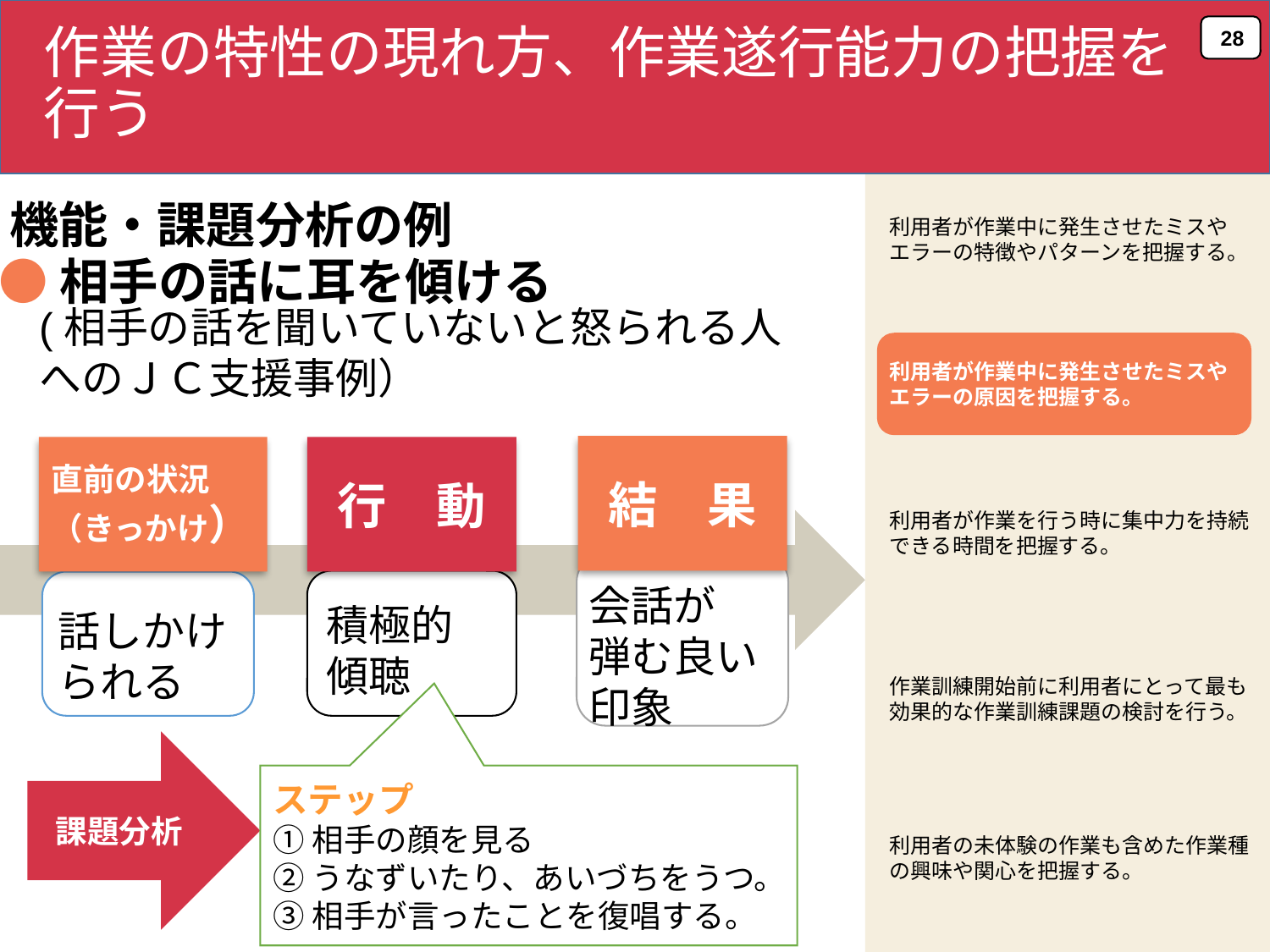

28

作業の特性の現れ方、作業遂行能力の把握を行う

機能・課題分析の例
利用者が作業中に発生させたミスやエラーの特徴やパターンを把握する。
●相手の話に耳を傾ける
(相手の話を聞いていないと怒られる人へのＪＣ支援事例）

利用者が作業中に発生させたミスやエラーの原因を把握する。
結　果
行　動
直前の状況
（きっかけ）

積極的
傾聴
話しかけられる
利用者が作業を行う時に集中力を持続できる時間を把握する。
会話が
弾む良い印象
作業訓練開始前に利用者にとって最も効果的な作業訓練課題の検討を行う。
課題分析
ステップ
①相手の顔を見る
②うなずいたり、あいづちをうつ。
③相手が言ったことを復唱する。
利用者の未体験の作業も含めた作業種の興味や関心を把握する。